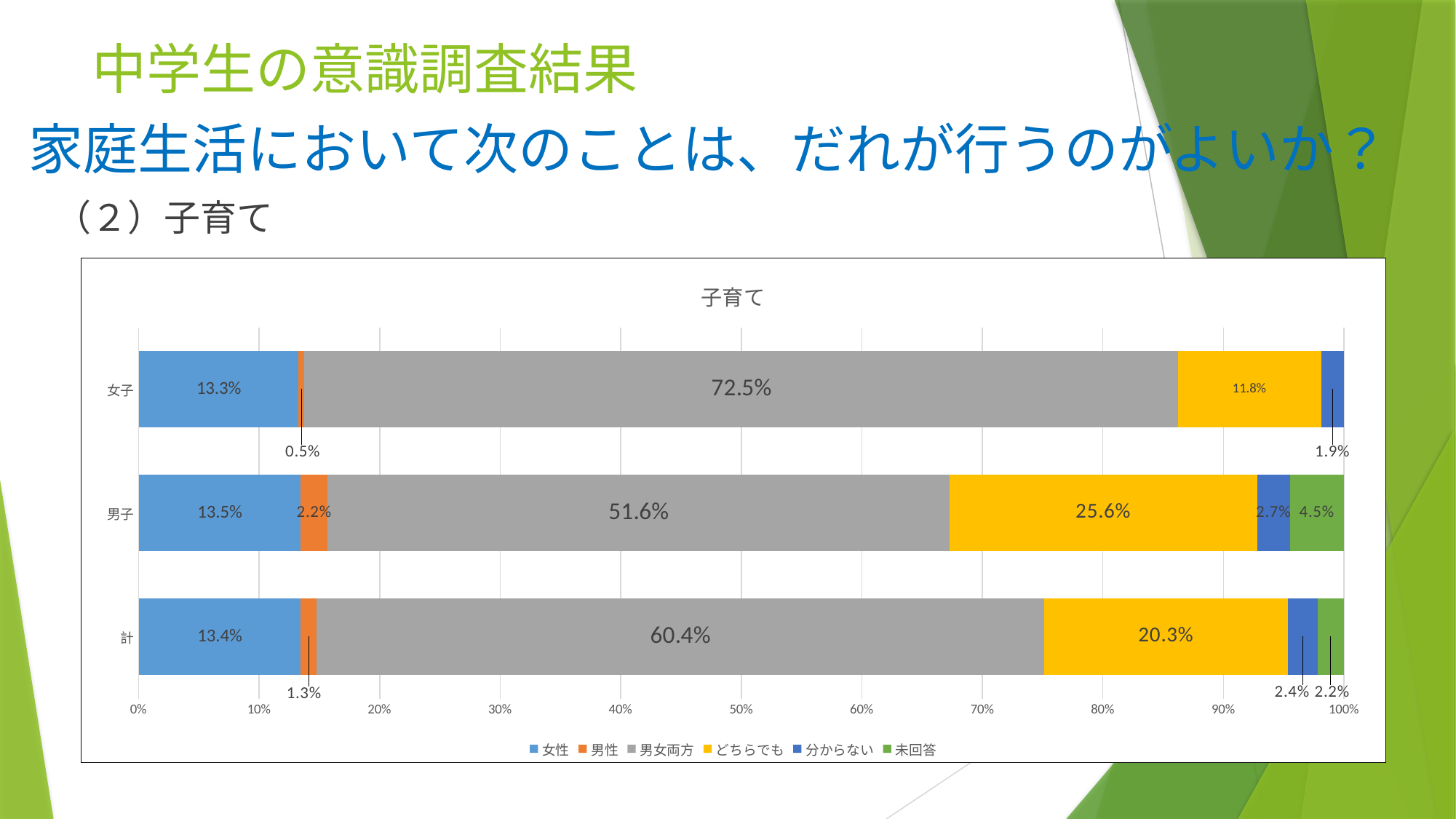

# 中学生の意識調査結果
家庭生活において次のことは、だれが行うのがよいか？
（２）子育て

### Chart: 子育て

| Category | 女性 | 男性 | 男女両方 | どちらでも | 分からない | 未回答 |
|---|---|---|---|---|---|---|
| 女子 | 0.13270142180094788 | 0.004739336492890996 | 0.7251184834123223 | 0.11848341232227488 | 0.018957345971563982 | 0.0 |
| 男子 | 0.13452914798206278 | 0.02242152466367713 | 0.515695067264574 | 0.2556053811659193 | 0.026905829596412557 | 0.04484304932735426 |
| 計 | 0.1343612334801762 | 0.013215859030837005 | 0.6035242290748899 | 0.2026431718061674 | 0.024229074889867842 | 0.022026431718061675 |